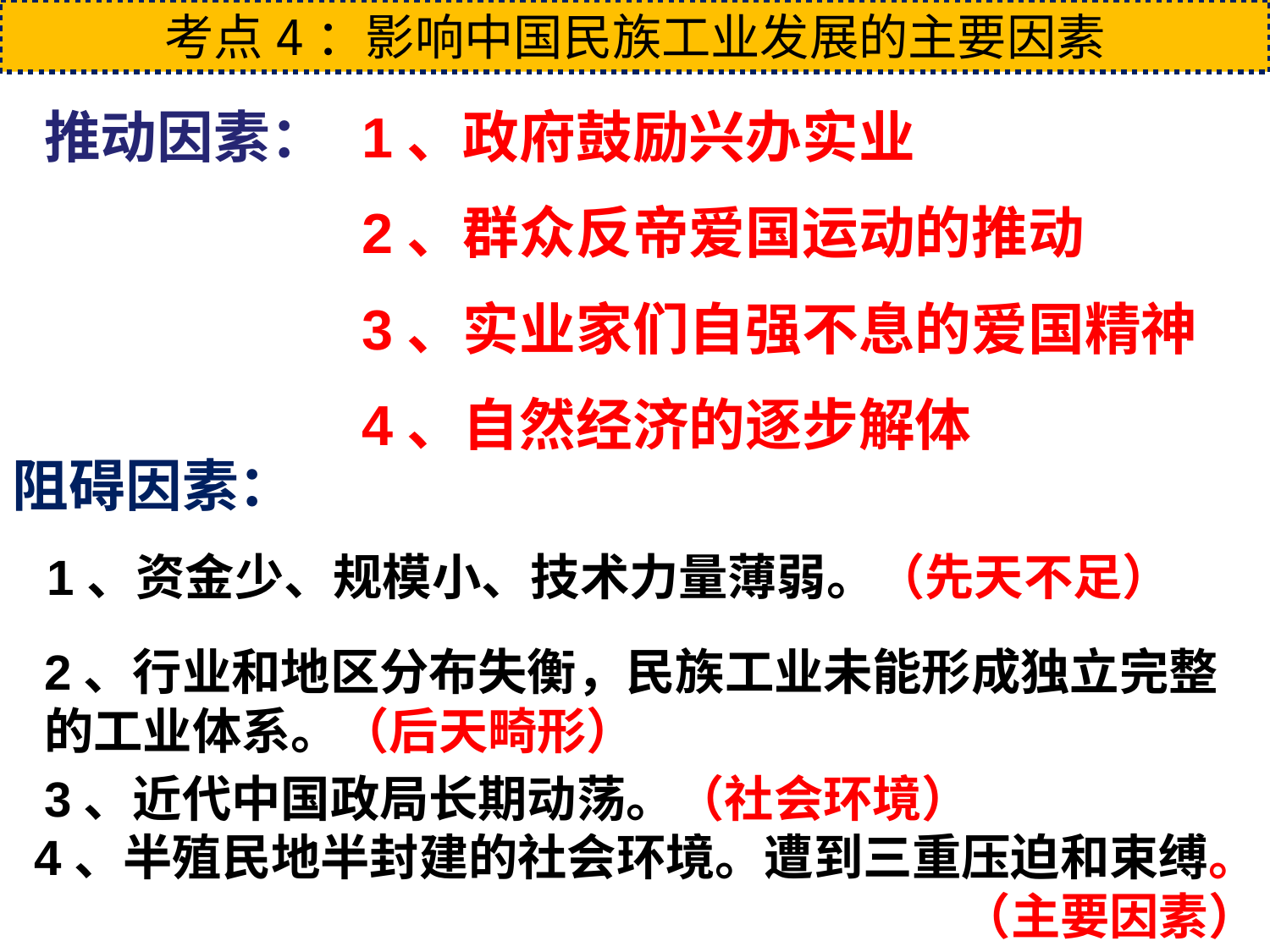

考点4：影响中国民族工业发展的主要因素
推动因素：
1、政府鼓励兴办实业
2、群众反帝爱国运动的推动
3、实业家们自强不息的爱国精神
4、自然经济的逐步解体
阻碍因素：
 1、资金少、规模小、技术力量薄弱。（先天不足）
2、行业和地区分布失衡，民族工业未能形成独立完整的工业体系。（后天畸形）
3、近代中国政局长期动荡。（社会环境）
4、半殖民地半封建的社会环境。遭到三重压迫和束缚。   （主要因素）